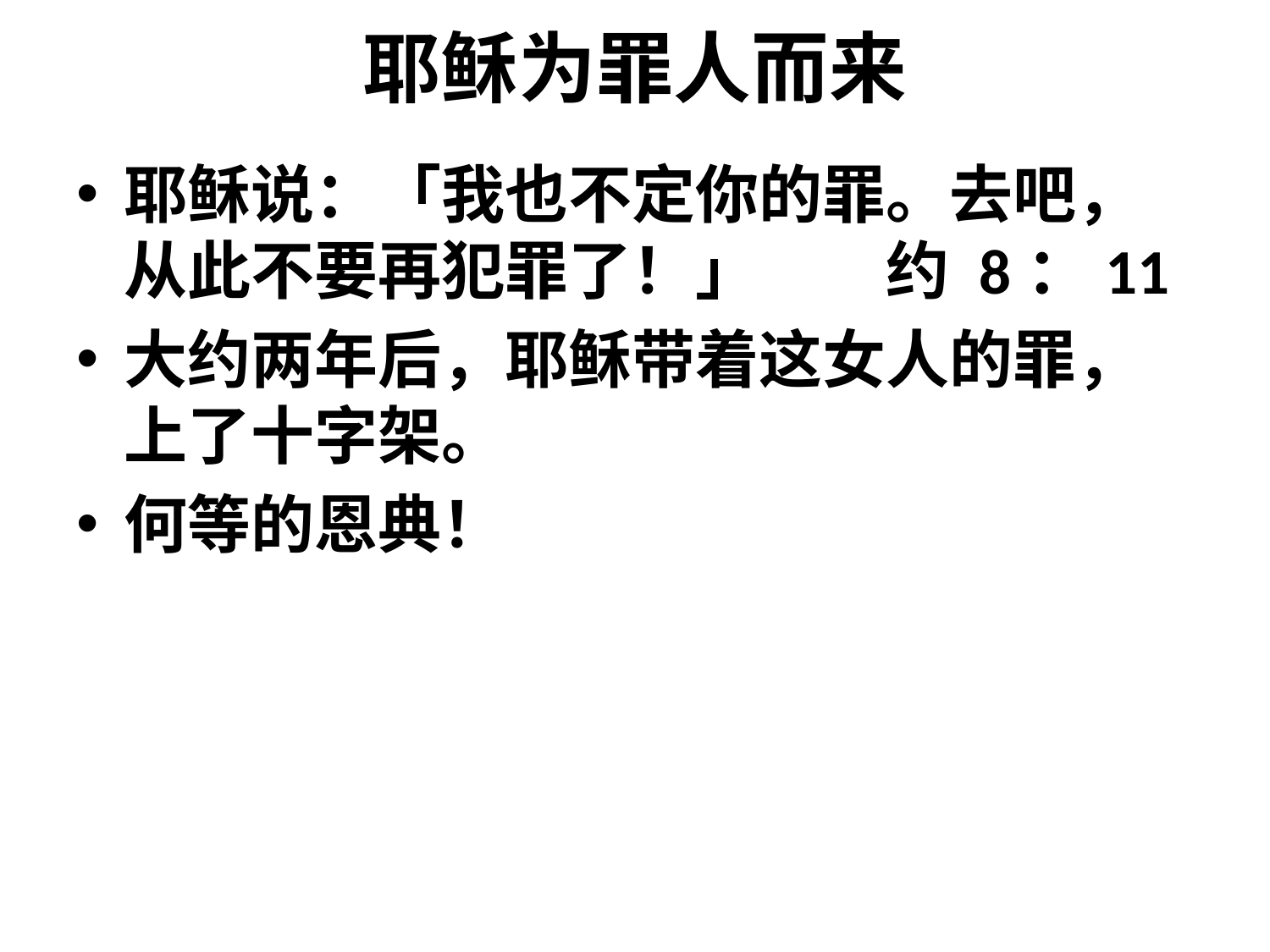

# 耶稣为罪人而来
耶稣说：「我也不定你的罪。去吧，从此不要再犯罪了！」 	约 8：11
大约两年后，耶稣带着这女人的罪，上了十字架。
何等的恩典！